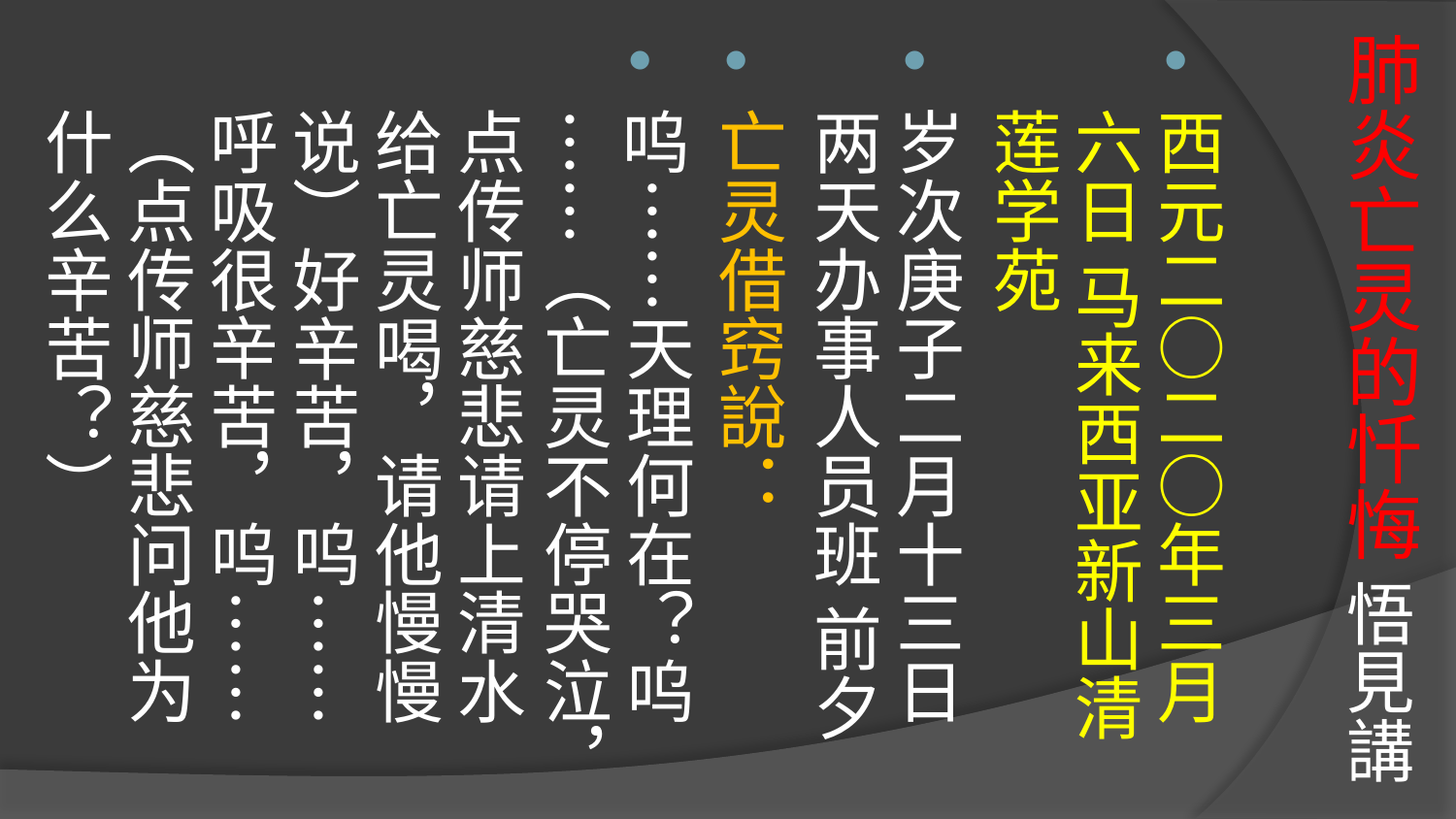

# 肺炎亡灵的忏悔 悟見講
西元二○二○年三月六日 马来西亚新山清莲学苑
岁次庚子二月十三日 两天办事人员班 前夕
亡灵借窍說：
呜……天理何在？呜……（亡灵不停哭泣，点传师慈悲请上清水给亡灵喝，请他慢慢说）好辛苦，呜……呼吸很辛苦，呜……（点传师慈悲问他为什么辛苦？）